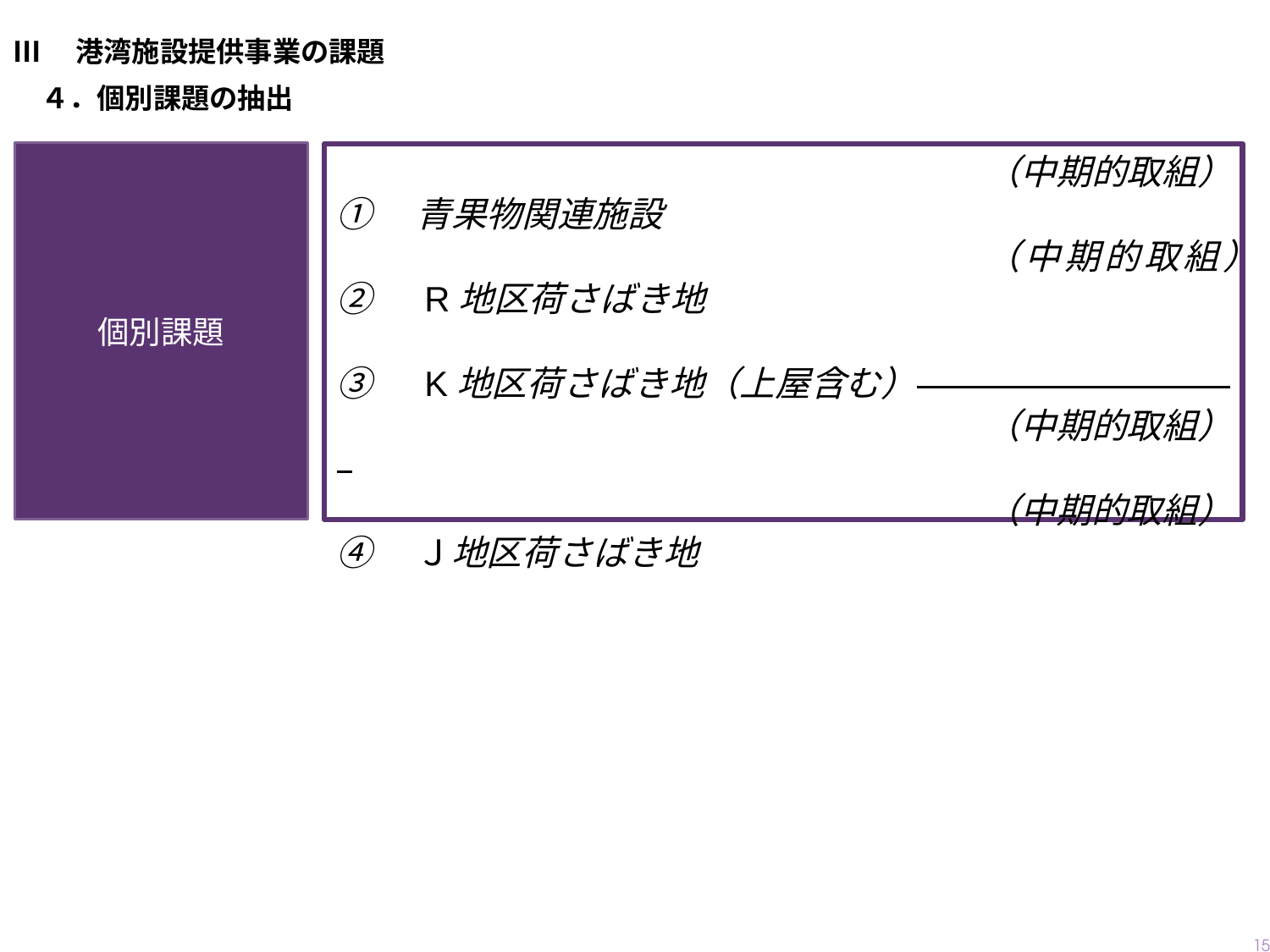

Ⅲ　港湾施設提供事業の課題

　４．個別課題の抽出
個別課題
①　青果物関連施設
②　R地区荷さばき地
③　K地区荷さばき地（上屋含む）
④　Ｊ地区荷さばき地

（中期的取組）
（中期的取組）
（中期的取組）
（中期的取組）

15